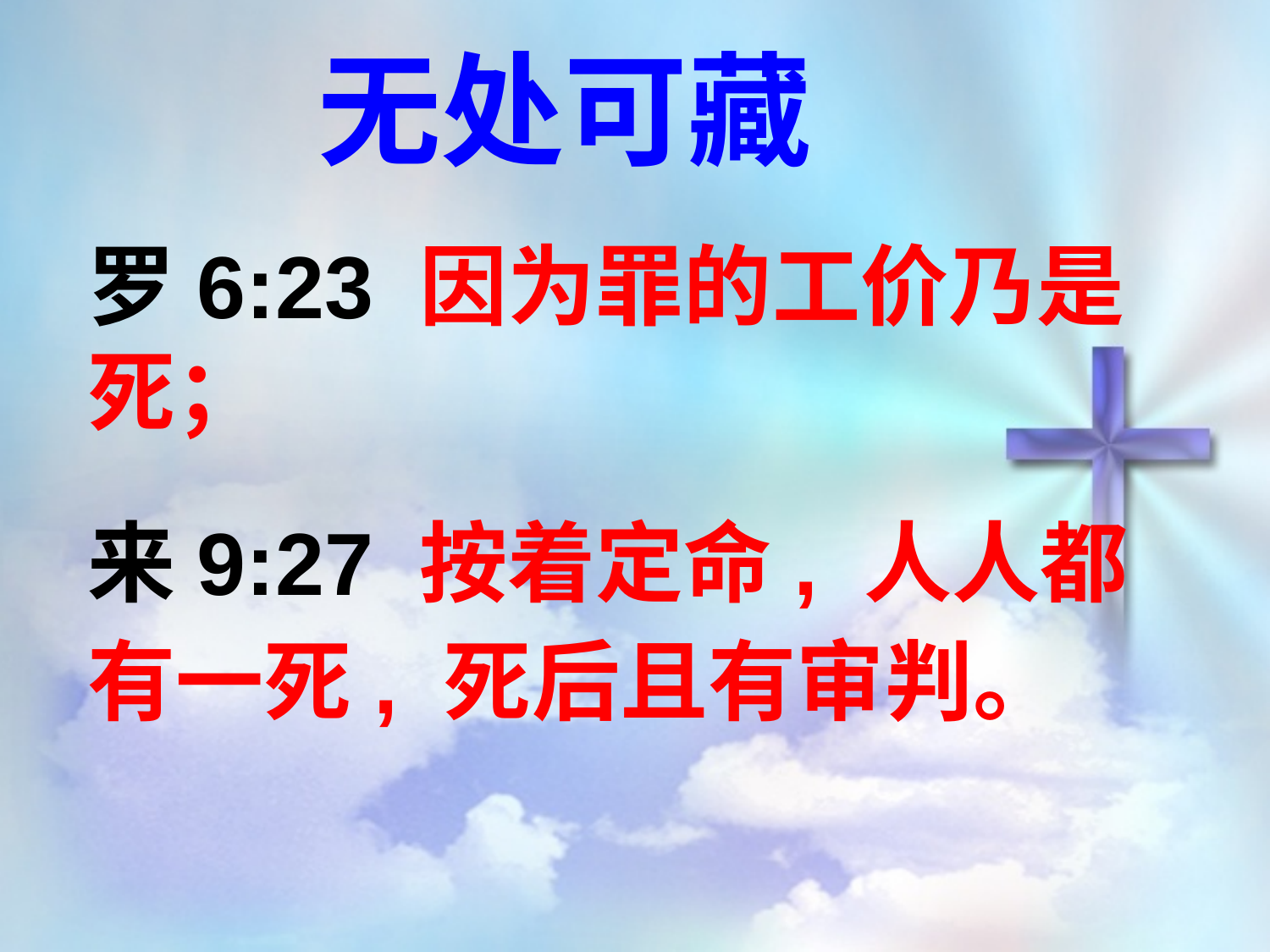

无处可藏
罗6:23 因为罪的工价乃是死；

来9:27 按着定命, 人人都有一死, 死后且有审判。